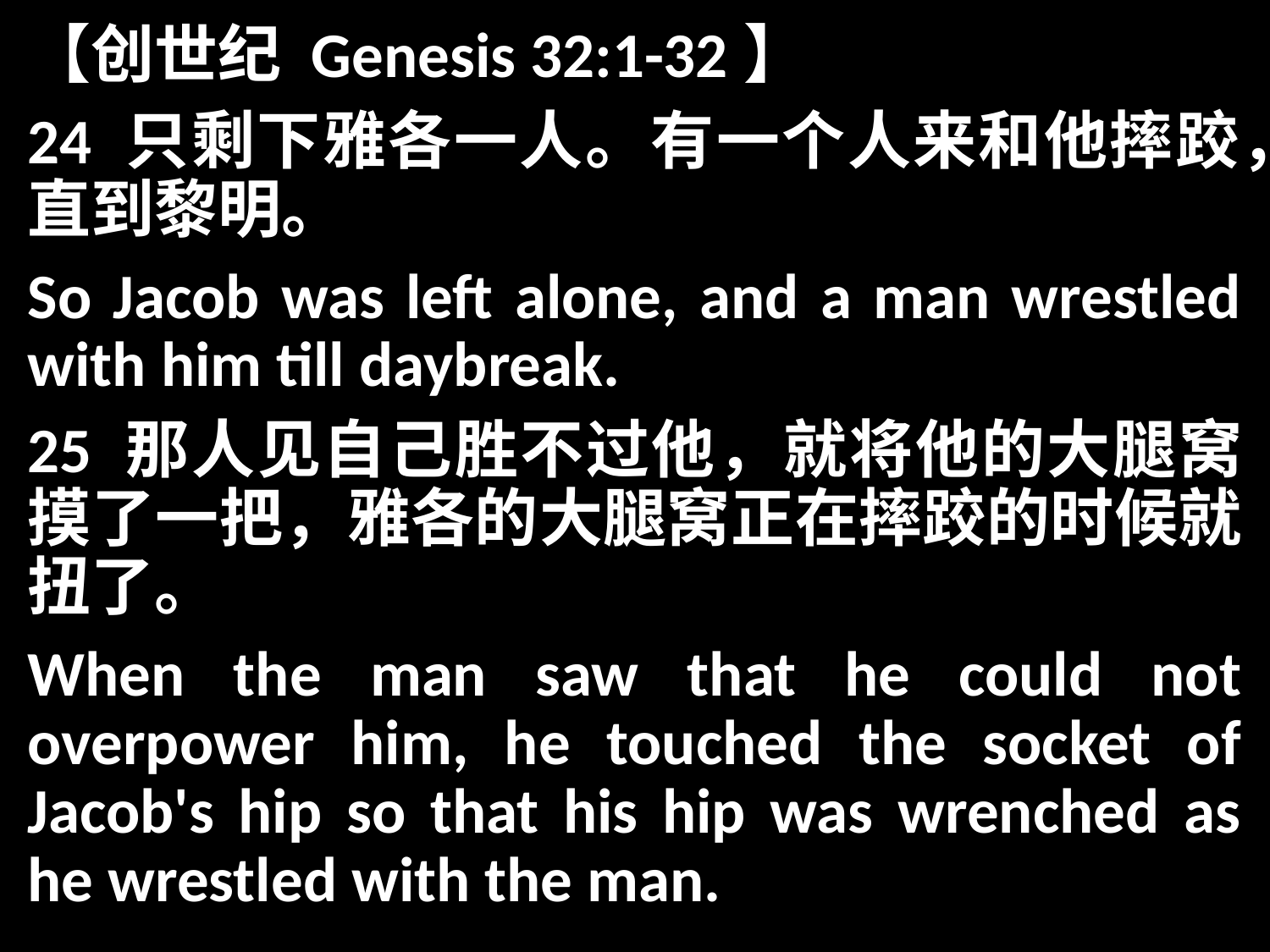

【创世纪 Genesis 32:1-32】
24 只剩下雅各一人。有一个人来和他摔跤，直到黎明。
So Jacob was left alone, and a man wrestled with him till daybreak.
25 那人见自己胜不过他，就将他的大腿窝摸了一把，雅各的大腿窝正在摔跤的时候就扭了。
When the man saw that he could not overpower him, he touched the socket of Jacob's hip so that his hip was wrenched as he wrestled with the man.